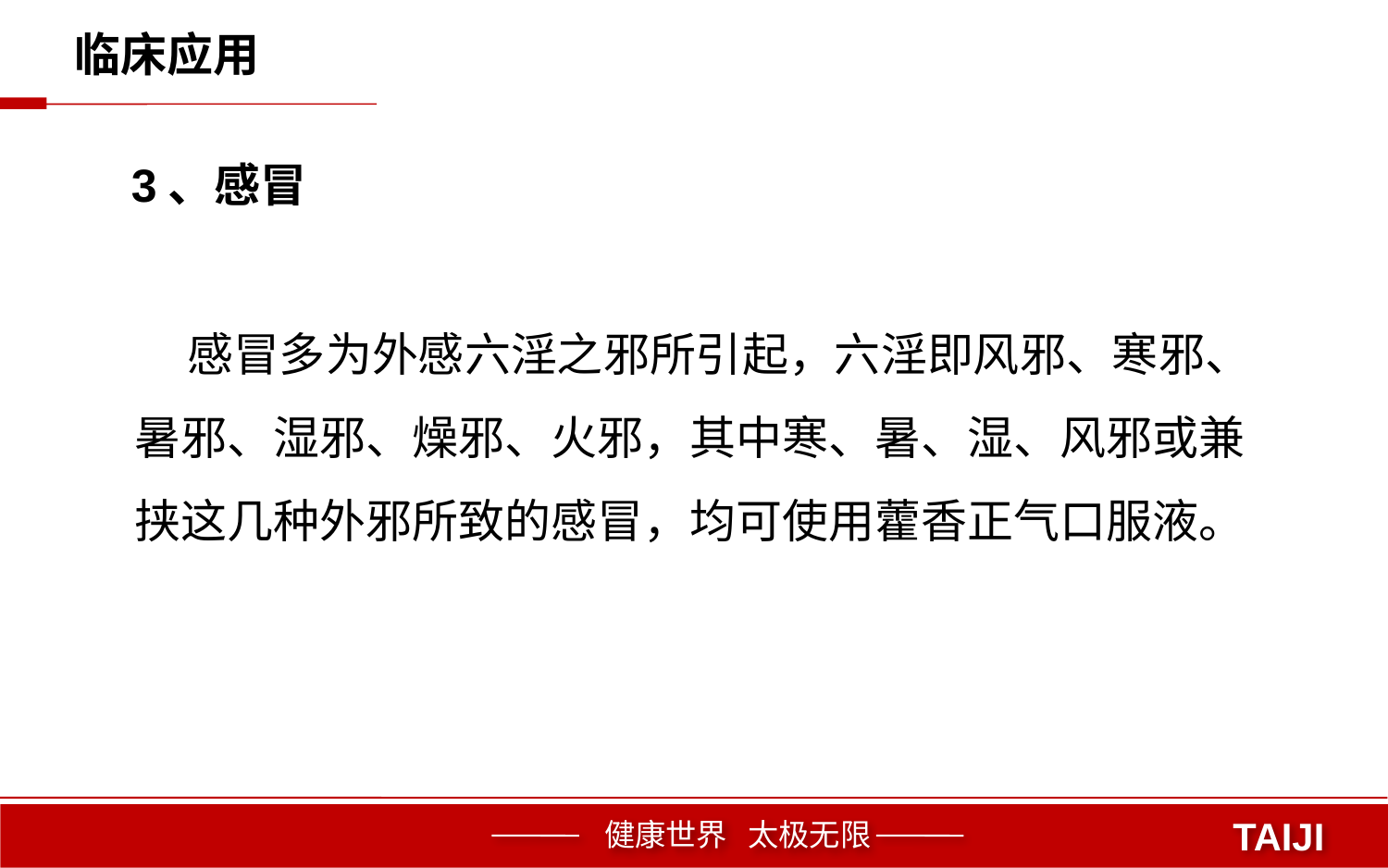

临床应用
3、感冒
    感冒多为外感六淫之邪所引起，六淫即风邪、寒邪、暑邪、湿邪、燥邪、火邪，其中寒、暑、湿、风邪或兼挟这几种外邪所致的感冒，均可使用藿香正气口服液。